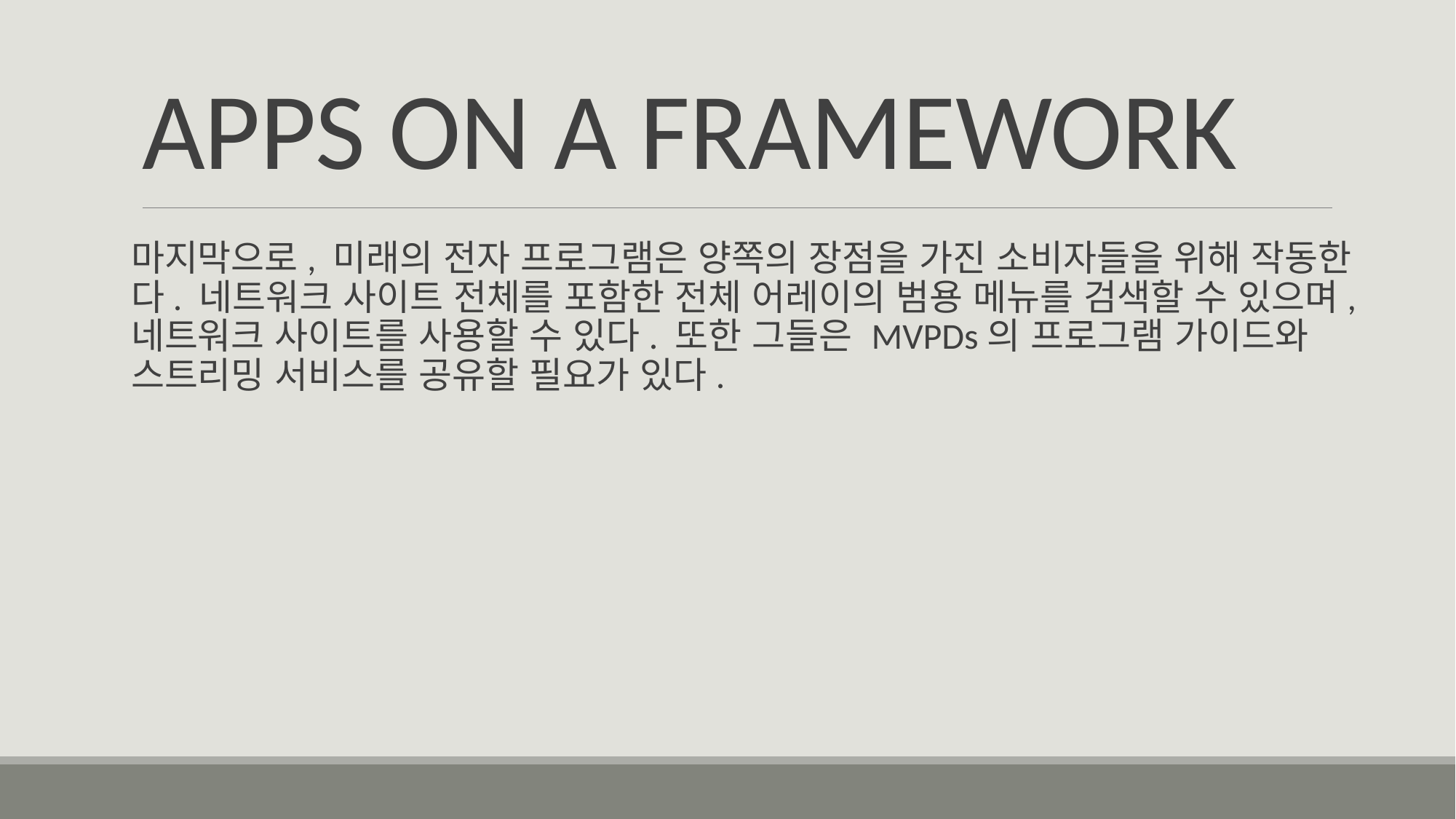

# APPS ON A FRAMEWORK
마지막으로, 미래의 전자 프로그램은 양쪽의 장점을 가진 소비자들을 위해 작동한다. 네트워크 사이트 전체를 포함한 전체 어레이의 범용 메뉴를 검색할 수 있으며, 네트워크 사이트를 사용할 수 있다. 또한 그들은 MVPDs의 프로그램 가이드와 스트리밍 서비스를 공유할 필요가 있다.